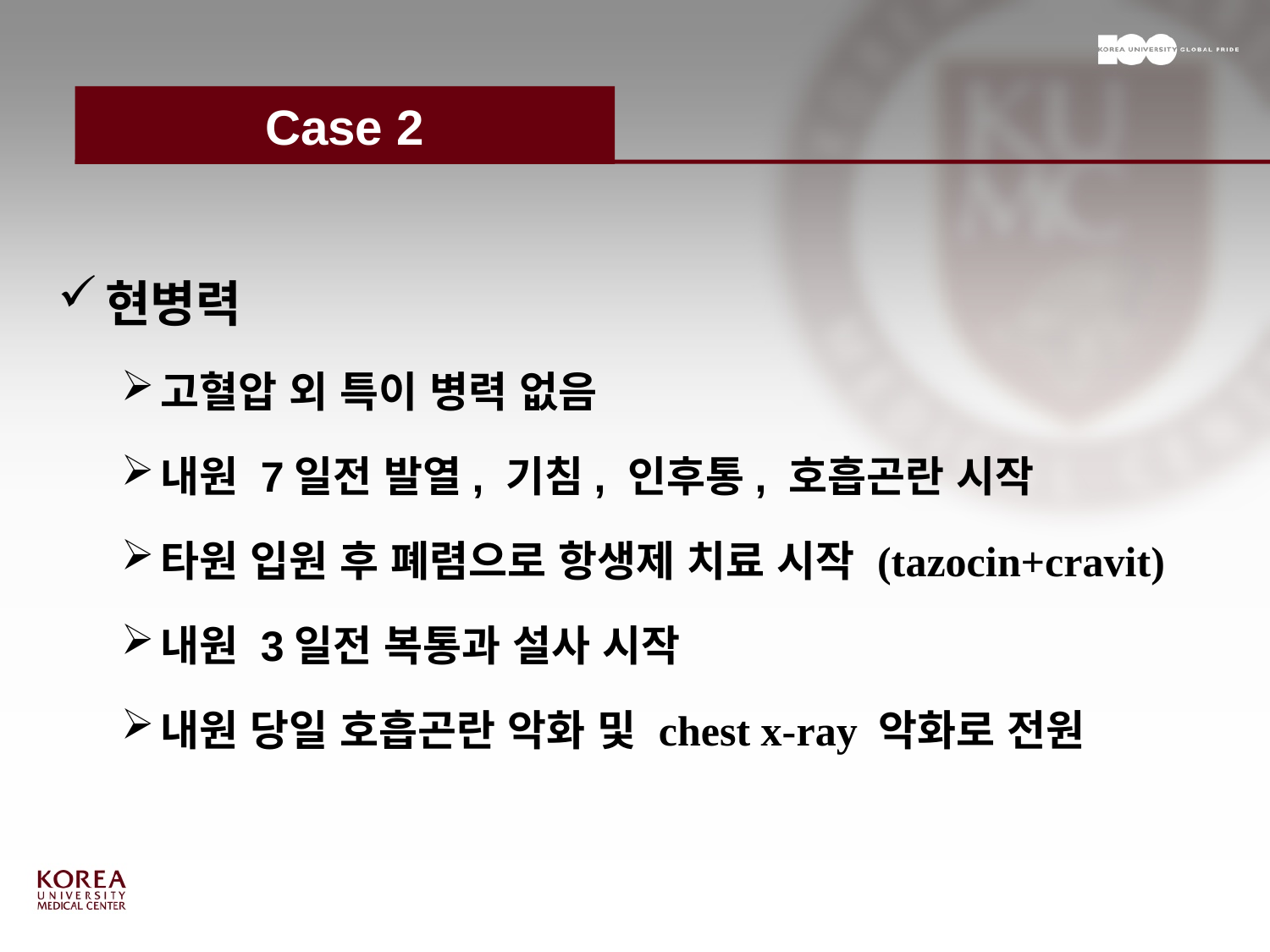

# Case 2
현병력
고혈압 외 특이 병력 없음
내원 7일전 발열, 기침, 인후통, 호흡곤란 시작
타원 입원 후 폐렴으로 항생제 치료 시작 (tazocin+cravit)
내원 3일전 복통과 설사 시작
내원 당일 호흡곤란 악화 및 chest x-ray 악화로 전원